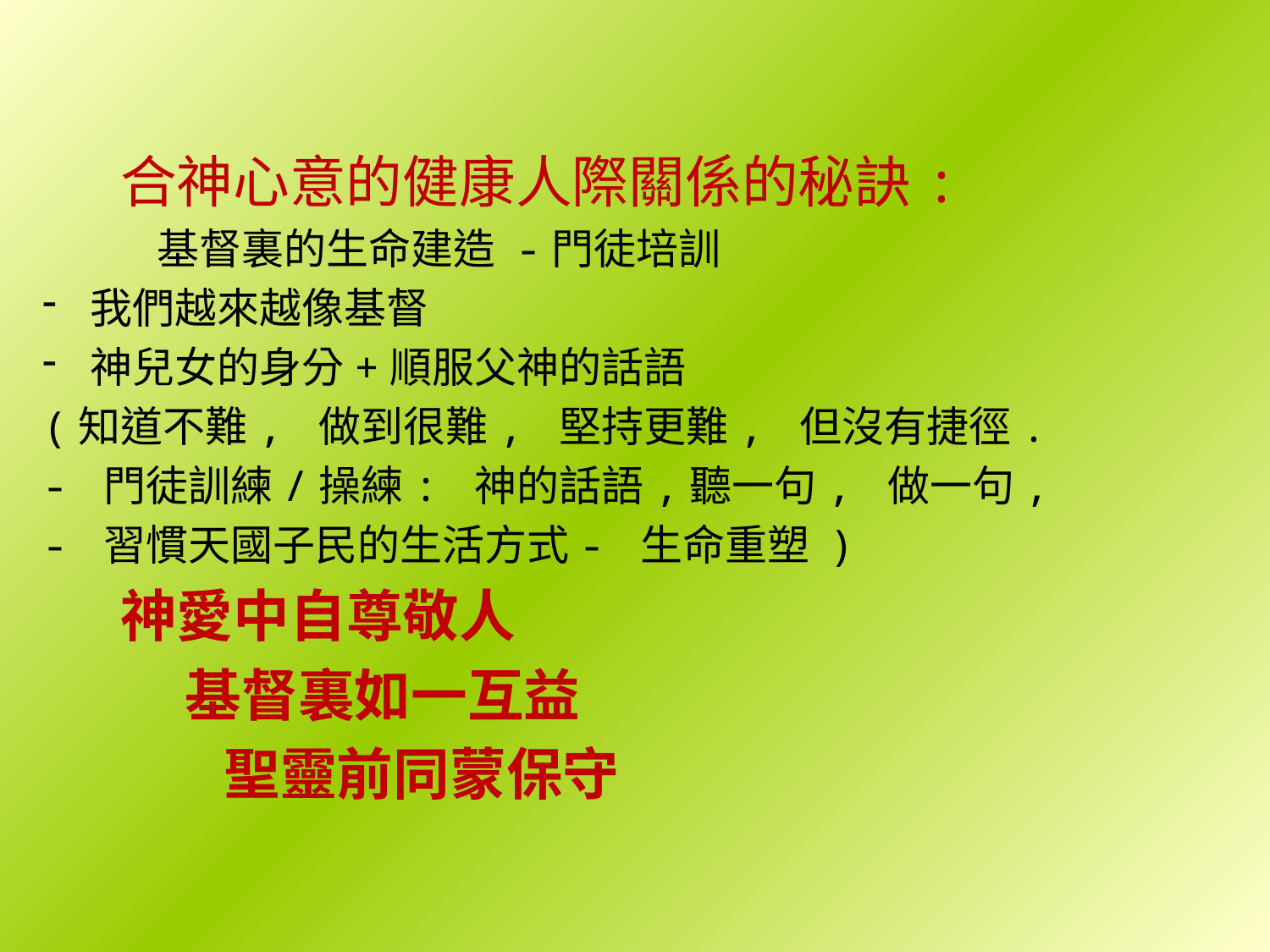

合神心意的健康人際關係的秘訣:
           基督裏的生命建造 -門徒培訓
我們越來越像基督
神兒女的身分+順服父神的話語
(知道不難, 做到很難, 堅持更難, 但沒有捷徑.
- 門徒訓練/操練: 神的話語,聽一句, 做一句,
- 習慣天國子民的生活方式- 生命重塑 )
     神愛中自尊敬人
          基督裏如一互益
             聖靈前同蒙保守